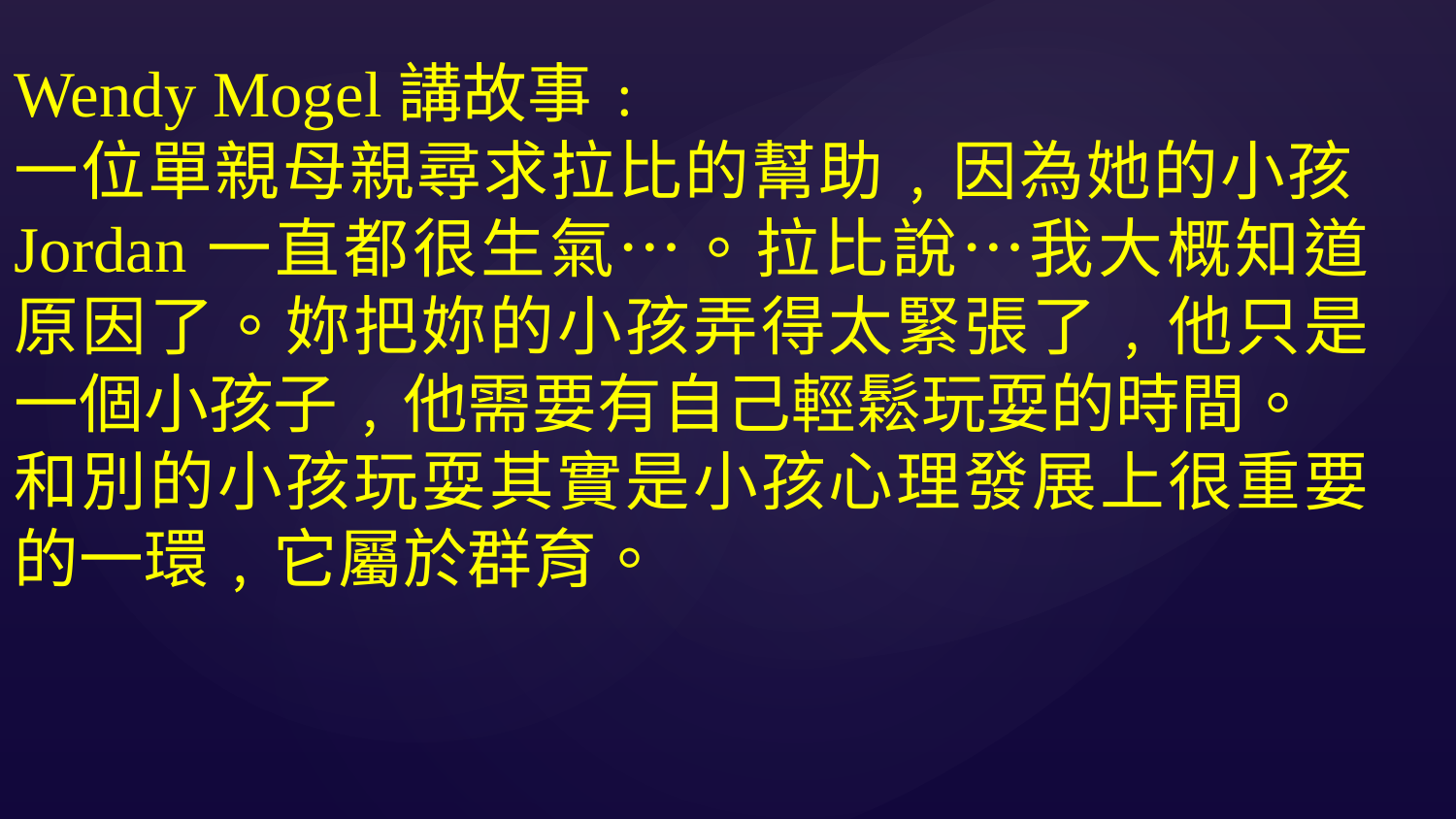

Wendy Mogel講故事﹕
一位單親母親尋求拉比的幫助﹐因為她的小孩Jordan一直都很生氣…。拉比說…我大概知道原因了。妳把妳的小孩弄得太緊張了﹐他只是一個小孩子﹐他需要有自己輕鬆玩耍的時間。
和別的小孩玩耍其實是小孩心理發展上很重要的一環﹐它屬於群育。